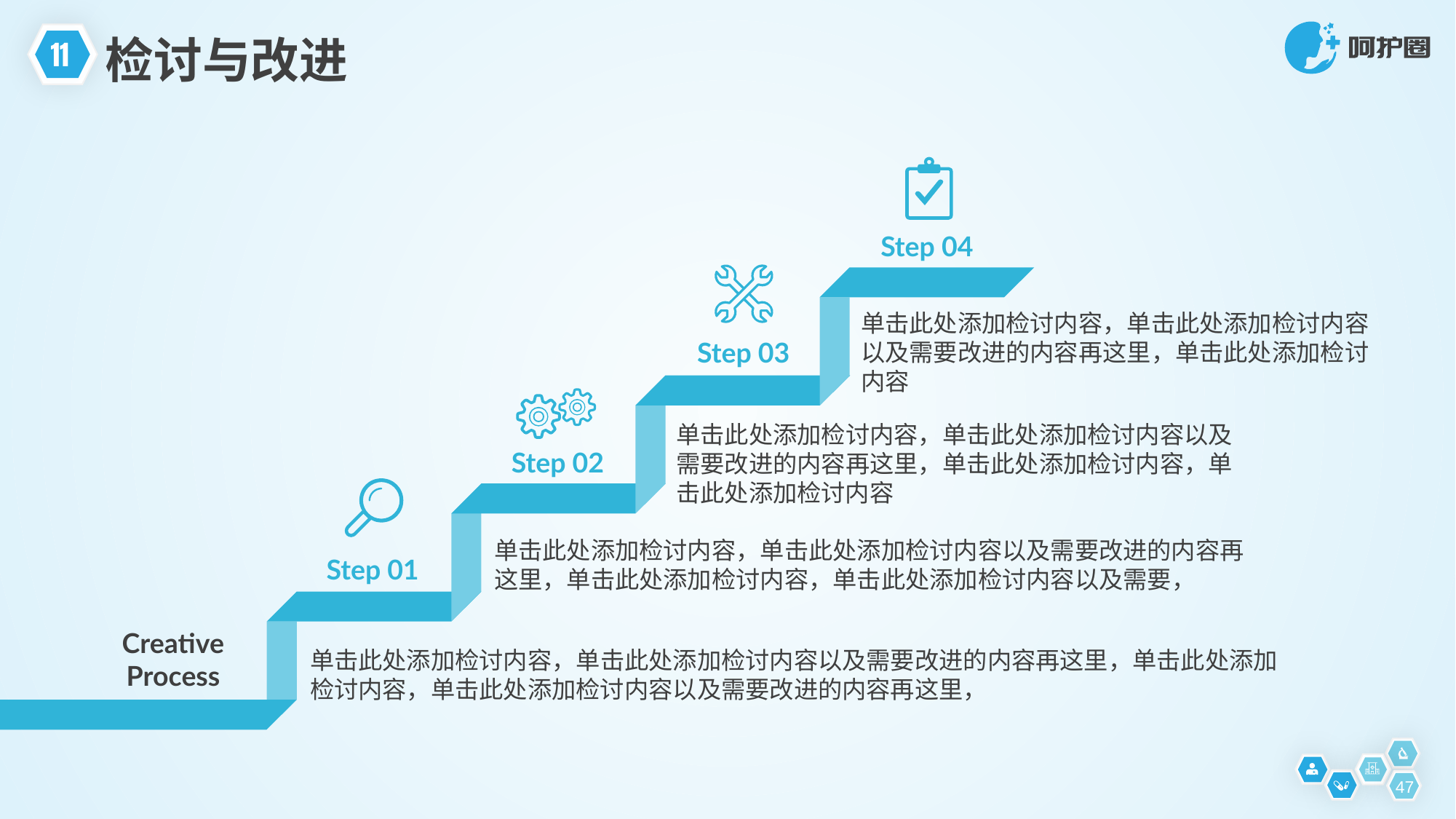

11
检讨与改进

Step 04

单击此处添加检讨内容，单击此处添加检讨内容以及需要改进的内容再这里，单击此处添加检讨内容
Step 03

单击此处添加检讨内容，单击此处添加检讨内容以及需要改进的内容再这里，单击此处添加检讨内容，单击此处添加检讨内容
Step 02

单击此处添加检讨内容，单击此处添加检讨内容以及需要改进的内容再这里，单击此处添加检讨内容，单击此处添加检讨内容以及需要，
Step 01

Creative Process

单击此处添加检讨内容，单击此处添加检讨内容以及需要改进的内容再这里，单击此处添加检讨内容，单击此处添加检讨内容以及需要改进的内容再这里，